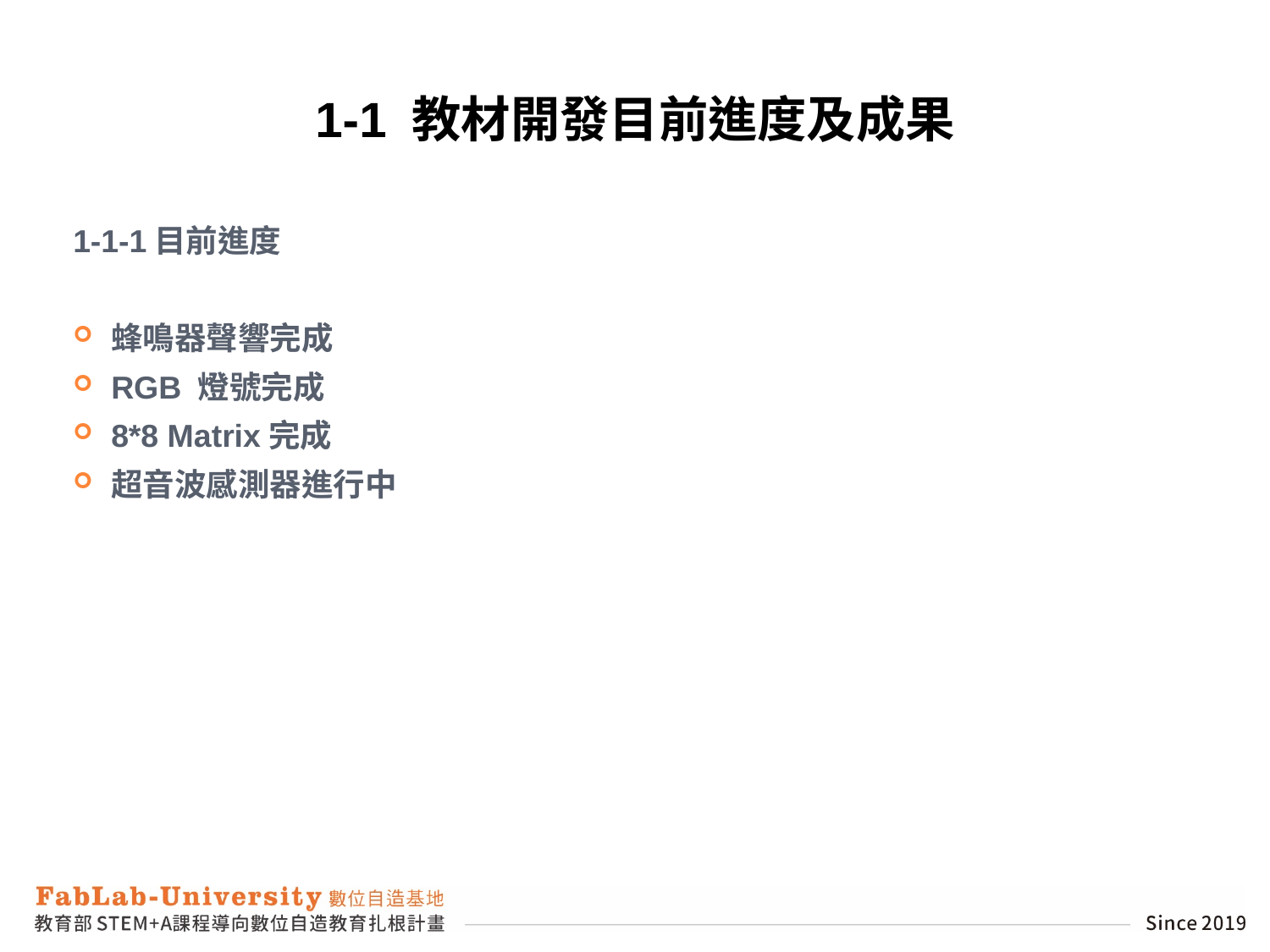

# 1-1 教材開發目前進度及成果
1-1-1目前進度

蜂鳴器聲響完成
RGB 燈號完成
8*8 Matrix完成
超音波感測器進行中